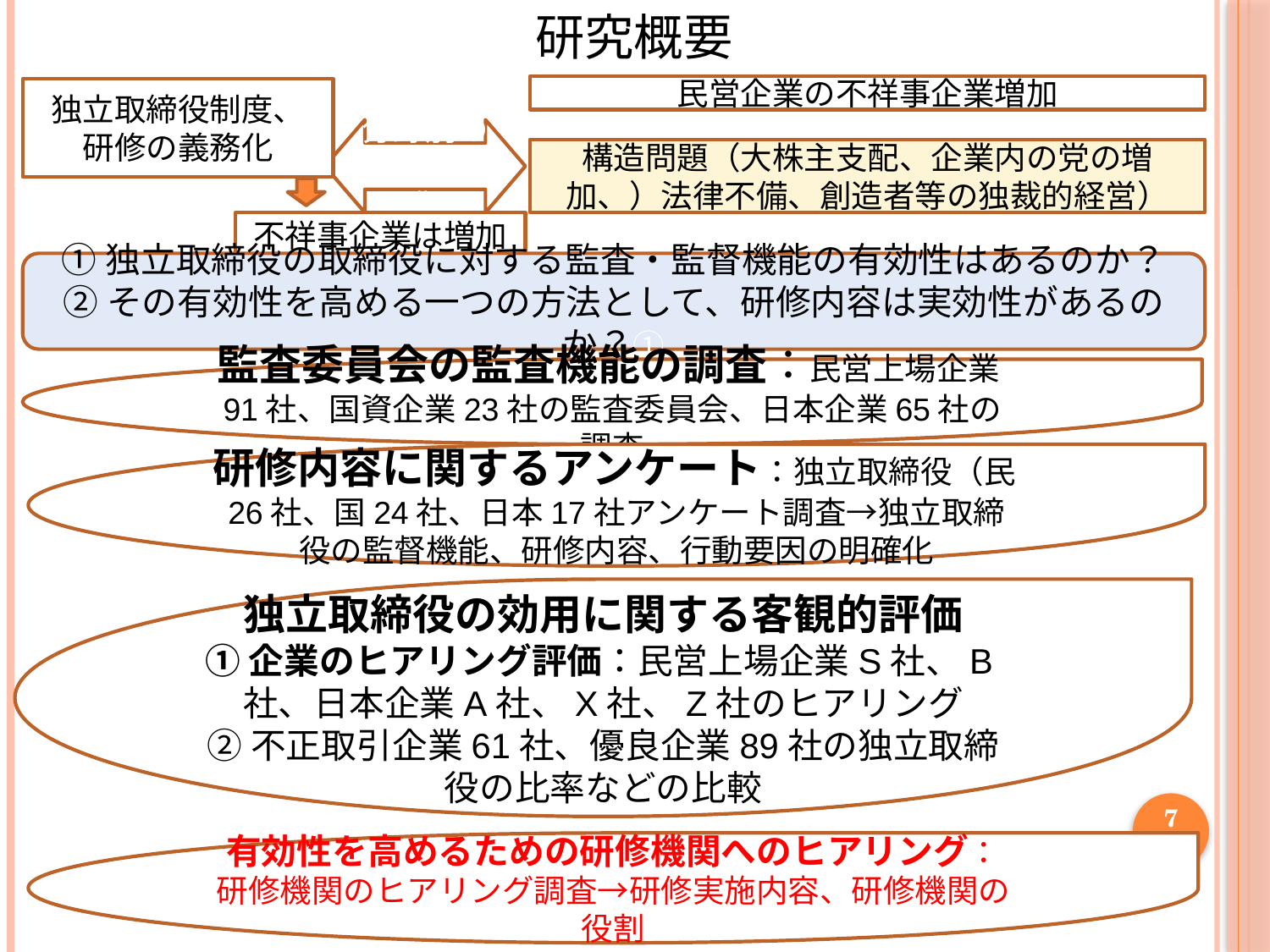

研究概要
民営企業の不祥事企業増加
独立取締役制度、研修の義務化
分野別の特徴明確化
構造問題（大株主支配、企業内の党の増加、）法律不備、創造者等の独裁的経営）

不祥事企業は増加
①独立取締役の取締役に対する監査・監督機能の有効性はあるのか？
②その有効性を高める一つの方法として、研修内容は実効性があるのか？①
監査委員会の監査機能の調査：民営上場企業91社、国資企業23社の監査委員会、日本企業65社の調査
研修内容に関するアンケート：独立取締役（民26社、国24社、日本17社アンケート調査→独立取締役の監督機能、研修内容、行動要因の明確化
独立取締役の効用に関する客観的評価
①企業のヒアリング評価：民営上場企業S社、B社、日本企業A社、X社、Z社のヒアリング
②不正取引企業61社、優良企業89社の独立取締役の比率などの比較
7
有効性を高めるための研修機関へのヒアリング：研修機関のヒアリング調査→研修実施内容、研修機関の役割